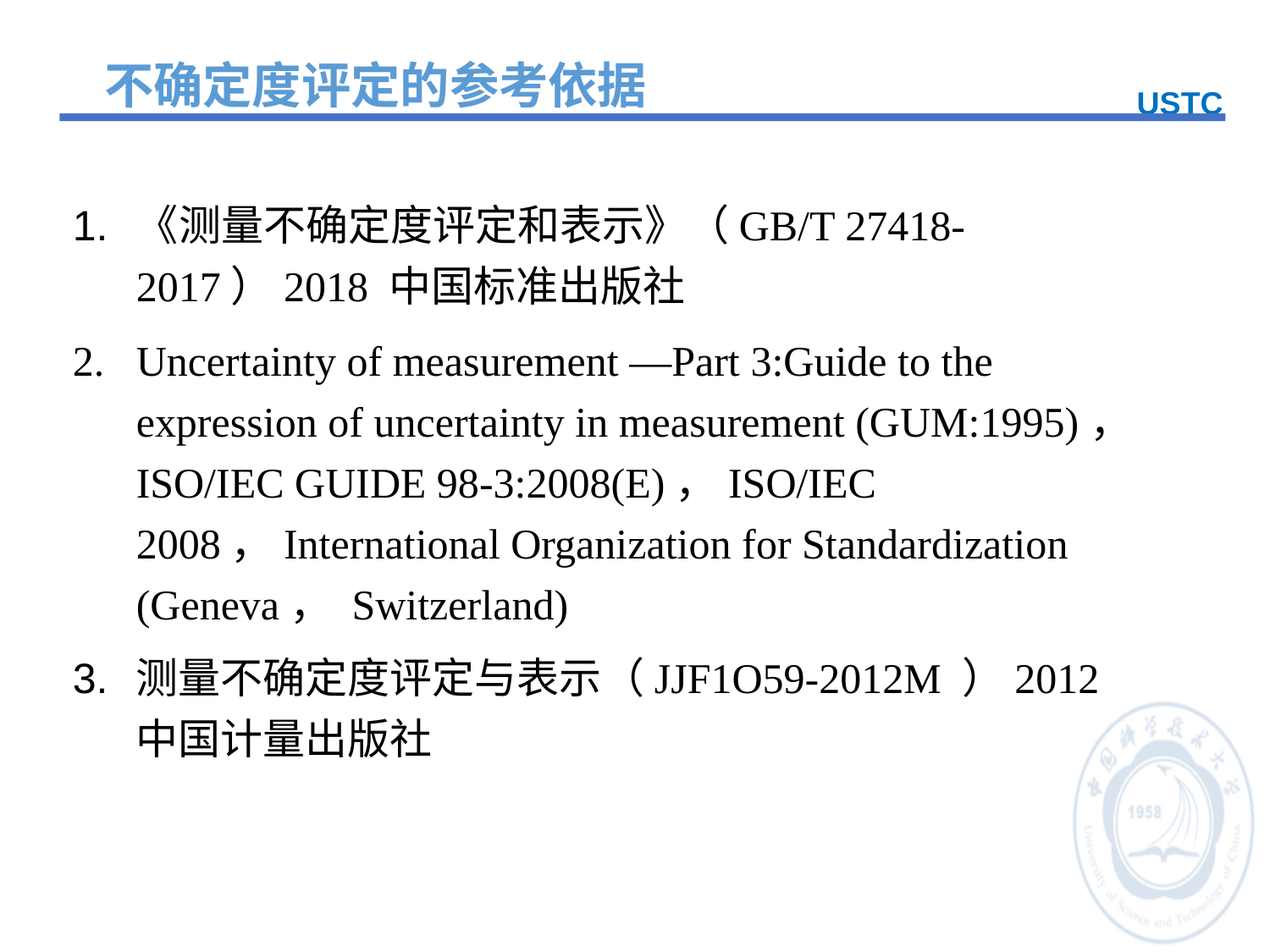

不确定度评定的参考依据
USTC

《测量不确定度评定和表示》（GB/T 27418-2017）2018 中国标准出版社
Uncertainty of measurement —Part 3:Guide to the expression of uncertainty in measurement (GUM:1995)，ISO/IEC GUIDE 98-3:2008(E)，ISO/IEC 2008，International Organization for Standardization (Geneva， Switzerland)
测量不确定度评定与表示（JJF1O59-2012M ）2012 中国计量出版社